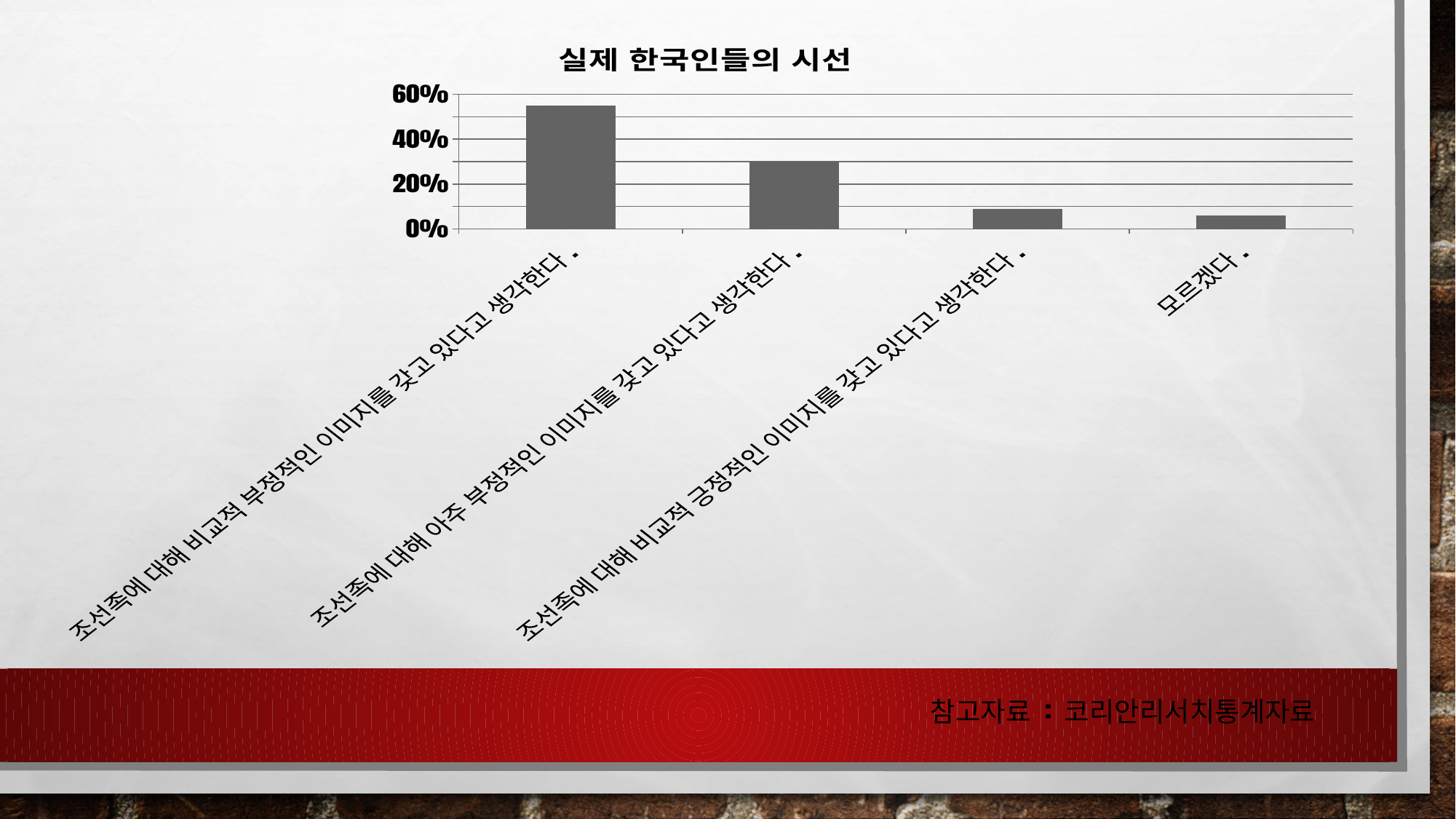

### Chart: 실제 한국인들의 시선

| Category | 판매 |
|---|---|
| 조선족에 대해 비교적 부정적인 이미지를 갖고 있다고 생각한다. | 0.55 |
| 조선족에 대해 아주 부정적인 이미지를 갖고 있다고 생각한다. | 0.3 |
| 조선족에 대해 비교적 긍정적인 이미지를 갖고 있다고 생각한다. | 0.09 |
| 모르겠다. | 0.06 |
참고자료 : 코리안리서치통계자료